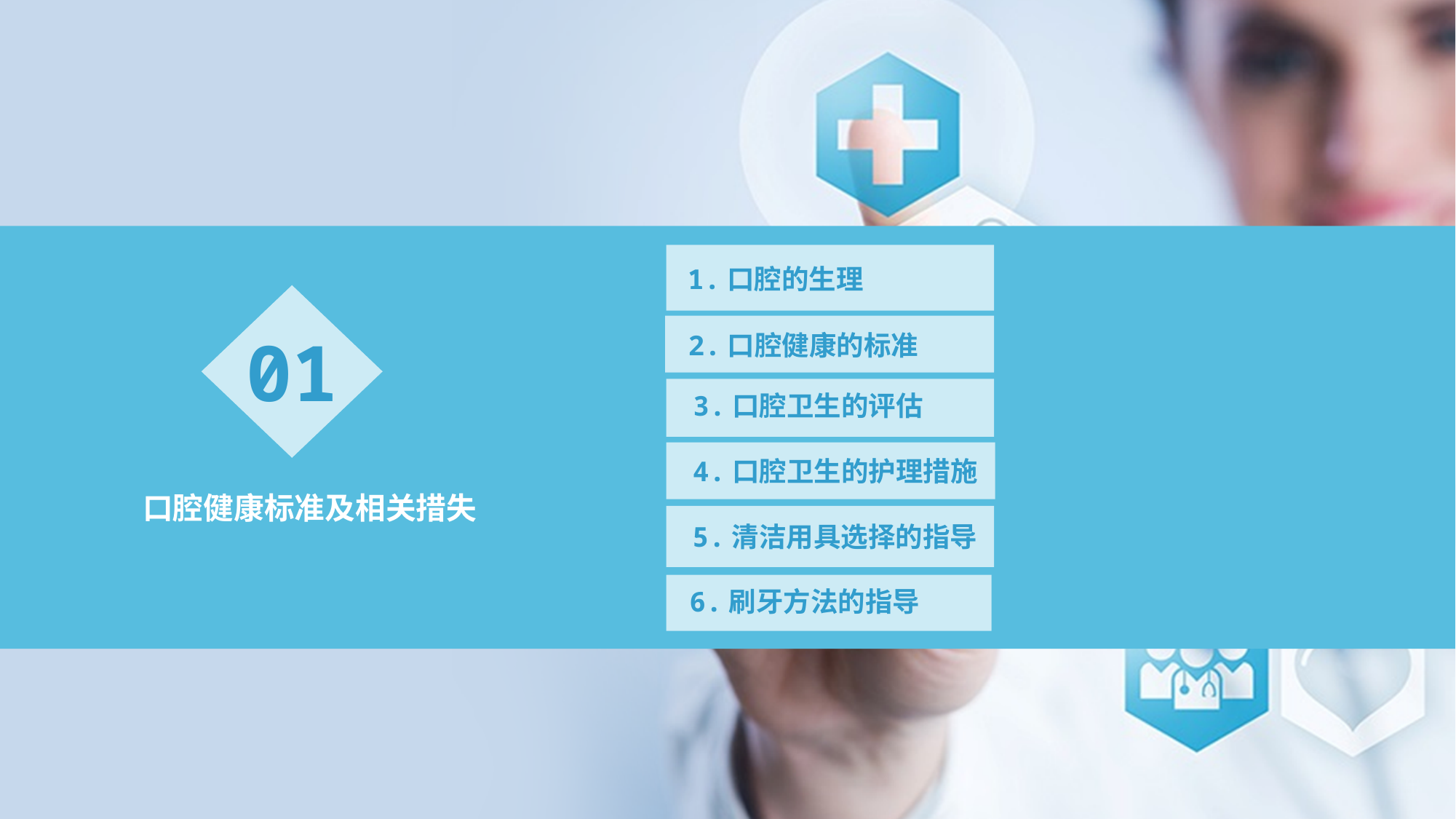

1.口腔的生理

01

2.口腔健康的标准

3.口腔卫生的评估

4.口腔卫生的护理措施
口腔健康标准及相关措失

5.清洁用具选择的指导

6.刷牙方法的指导